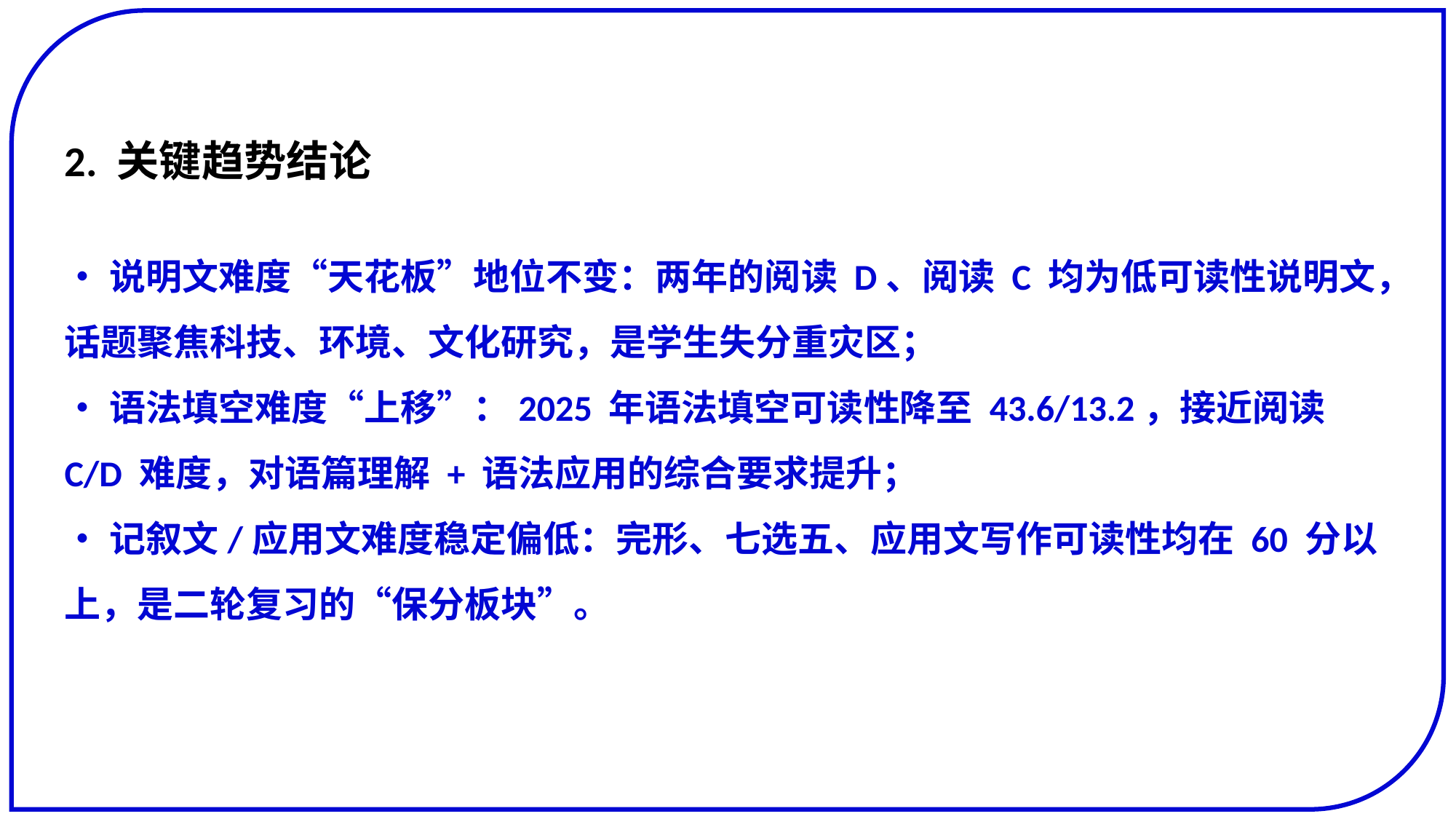

2. 关键趋势结论
•说明文难度“天花板”地位不变：两年的阅读 D、阅读 C 均为低可读性说明文，话题聚焦科技、环境、文化研究，是学生失分重灾区；
•语法填空难度“上移”：2025 年语法填空可读性降至 43.6/13.2，接近阅读 C/D 难度，对语篇理解 + 语法应用的综合要求提升；
•记叙文/应用文难度稳定偏低：完形、七选五、应用文写作可读性均在 60 分以上，是二轮复习的“保分板块”。